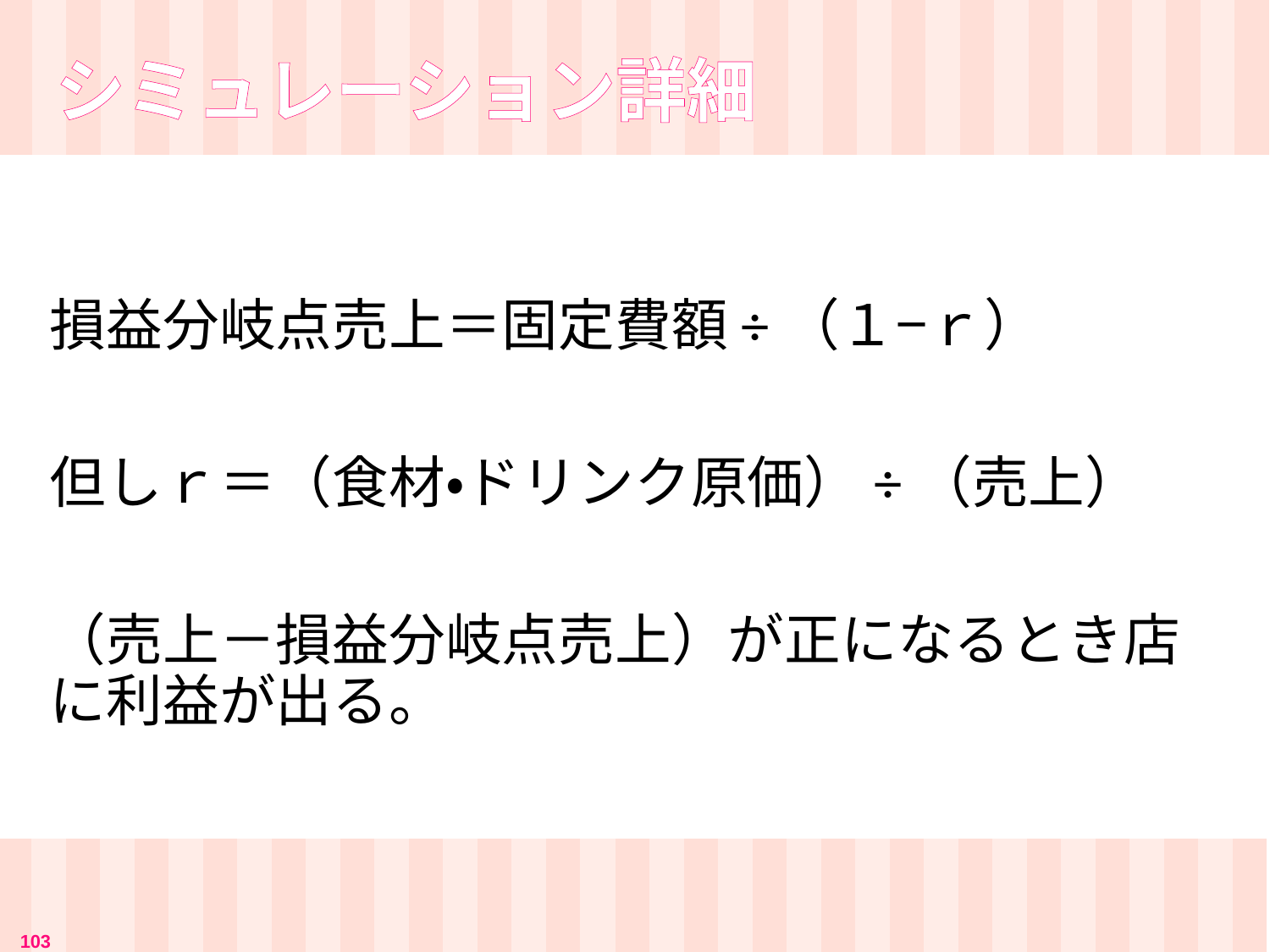

シミュレーション詳細
損益分岐点売上＝固定費額÷（１−ｒ）

但しｒ＝（食材・ドリンク原価）÷（売上）

（売上－損益分岐点売上）が正になるとき店に利益が出る。